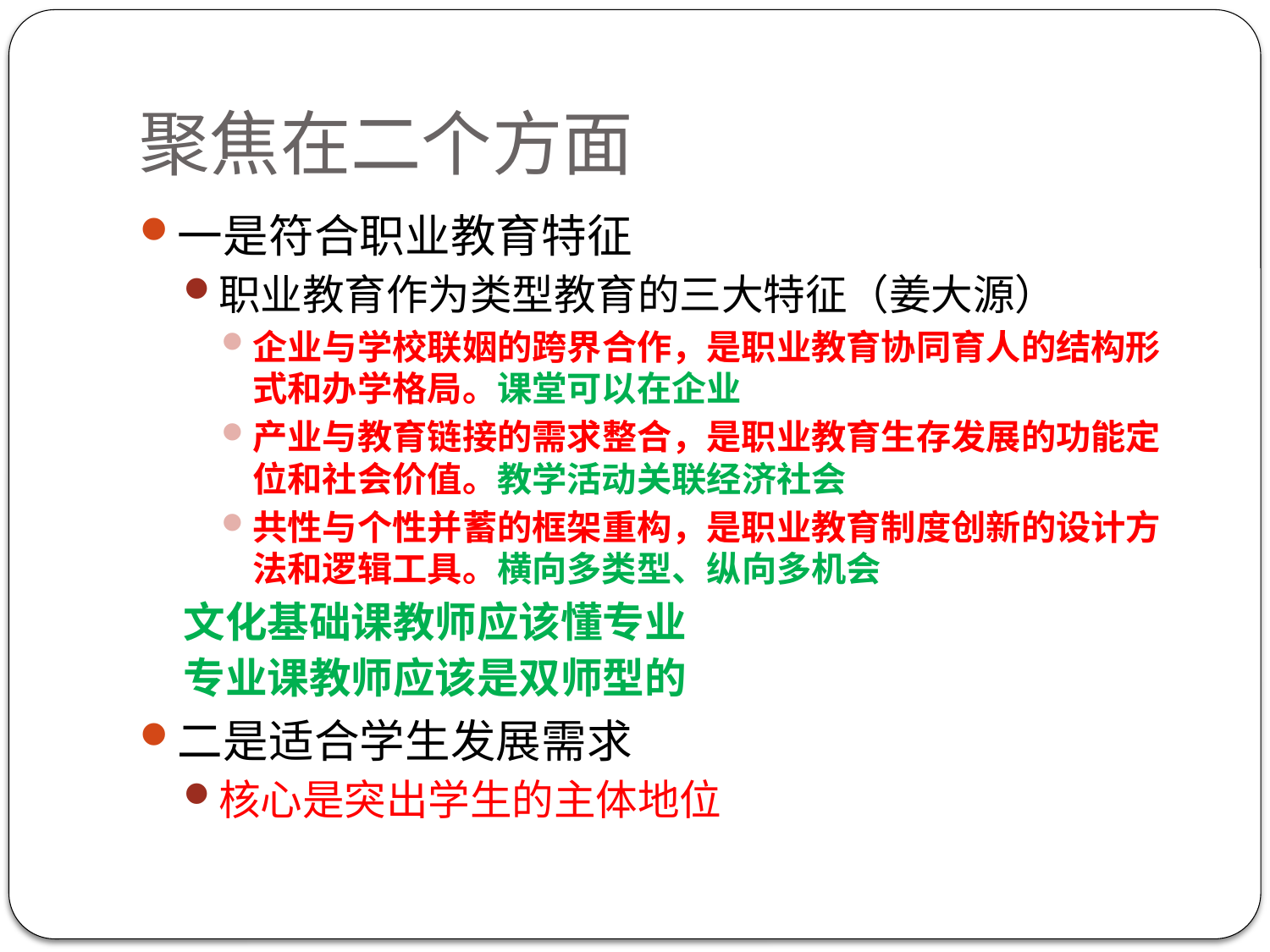

# 聚焦在二个方面
一是符合职业教育特征
职业教育作为类型教育的三大特征（姜大源）
企业与学校联姻的跨界合作，是职业教育协同育人的结构形式和办学格局。课堂可以在企业
产业与教育链接的需求整合，是职业教育生存发展的功能定位和社会价值。教学活动关联经济社会
共性与个性并蓄的框架重构，是职业教育制度创新的设计方法和逻辑工具。横向多类型、纵向多机会
文化基础课教师应该懂专业
专业课教师应该是双师型的
二是适合学生发展需求
核心是突出学生的主体地位